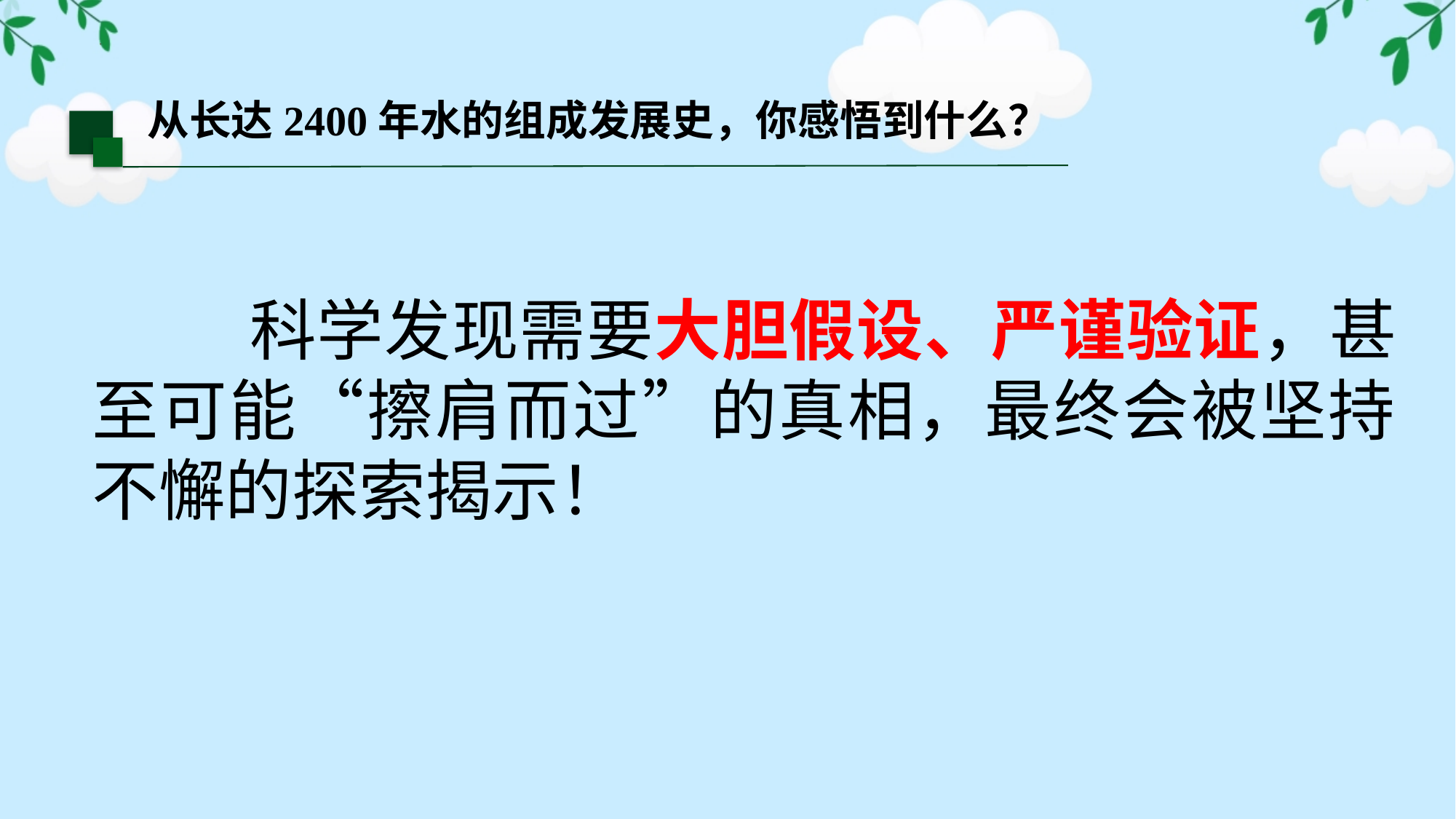

从长达2400年水的组成发展史，你感悟到什么？

         科学发现需要大胆假设、严谨验证，甚至可能“擦肩而过”的真相，最终会被坚持不懈的探索揭示！